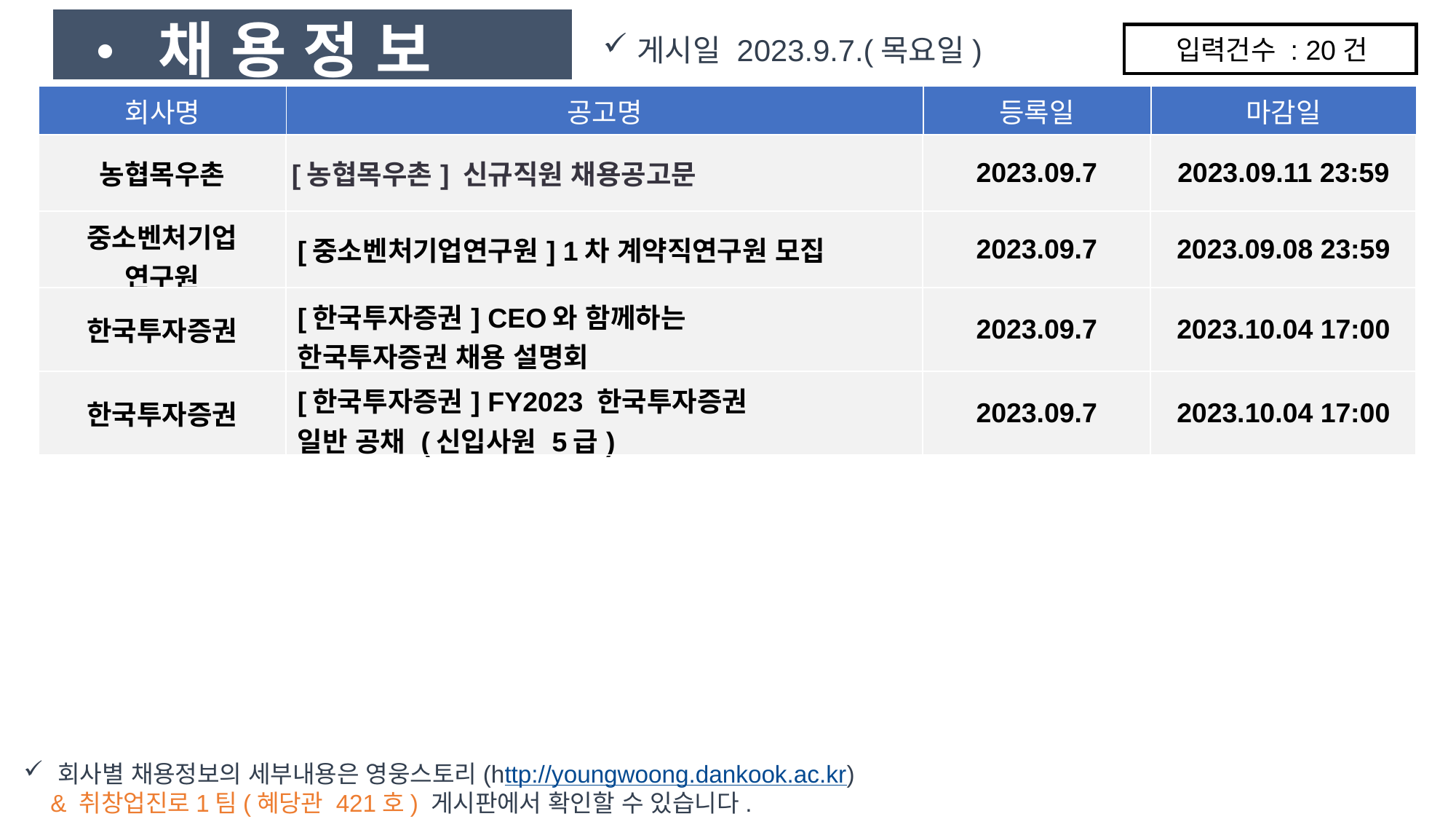

• 채 용 정 보

게시일 2023.9.7.(목요일)
입력건수 : 20건
| 회사명 | 공고명 | 등록일 | 마감일 |
| --- | --- | --- | --- |

| 농협목우촌 | [농협목우촌] 신규직원 채용공고문 | 2023.09.7 | 2023.09.11 23:59 |
| --- | --- | --- | --- |
| 중소벤처기업 연구원 | [중소벤처기업연구원] 1차 계약직연구원 모집 | 2023.09.7 | 2023.09.08 23:59 |
| 한국투자증권 | [한국투자증권] CEO와 함께하는 한국투자증권 채용 설명회 | 2023.09.7 | 2023.10.04 17:00 |
| 한국투자증권 | [한국투자증권] FY2023 한국투자증권 일반 공채 (신입사원 5급) | 2023.09.7 | 2023.10.04 17:00 |

회사별 채용정보의 세부내용은 영웅스토리(http://youngwoong.dankook.ac.kr)
    & 취창업진로1팀(혜당관 421호) 게시판에서 확인할 수 있습니다.